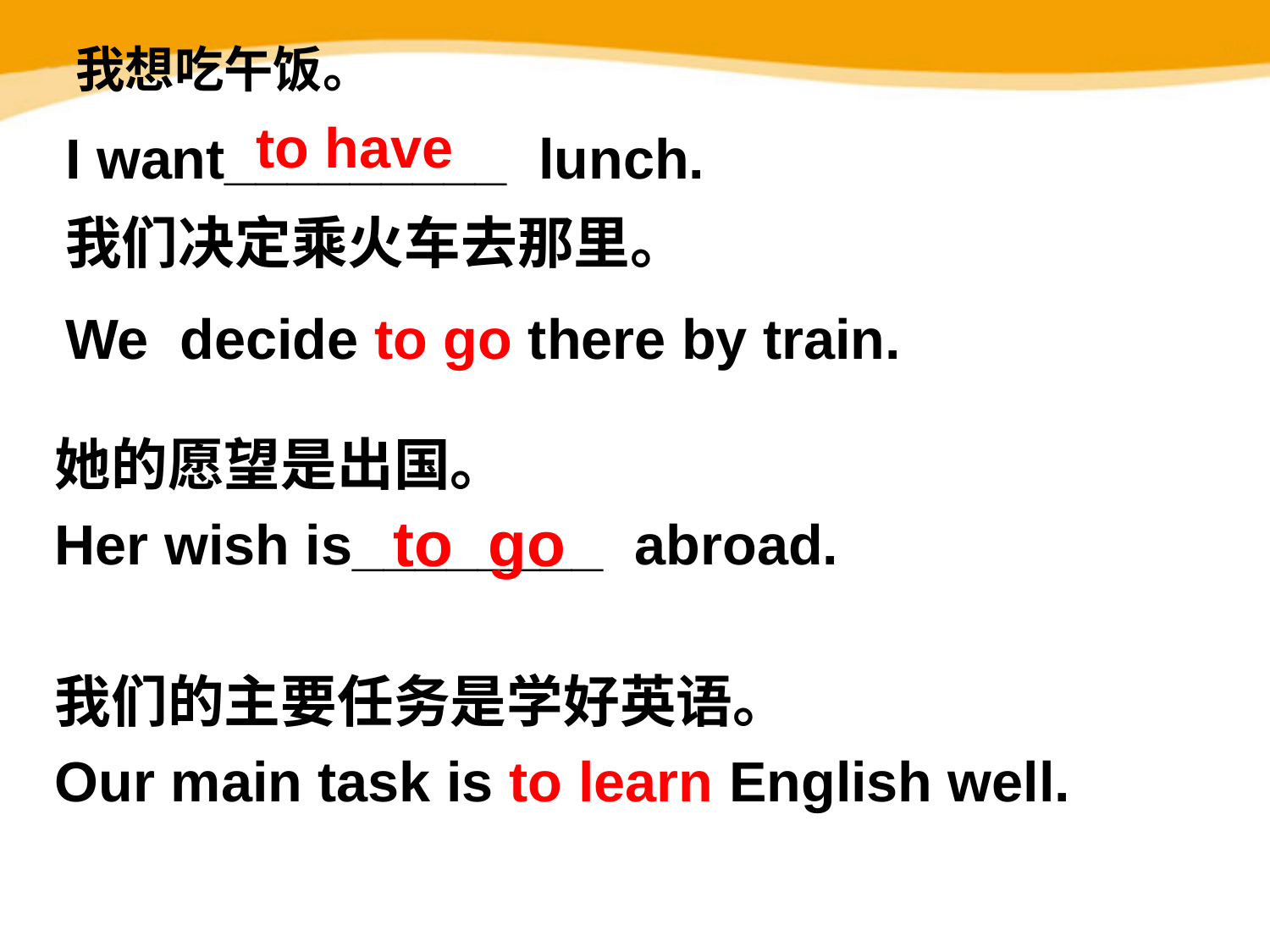

我想吃午饭。

to have
I want_________  lunch.
我们决定乘火车去那里。
We  decide to go there by train.
她的愿望是出国。
Her wish is________  abroad.

我们的主要任务是学好英语。
Our main task is to learn English well.

  to  go